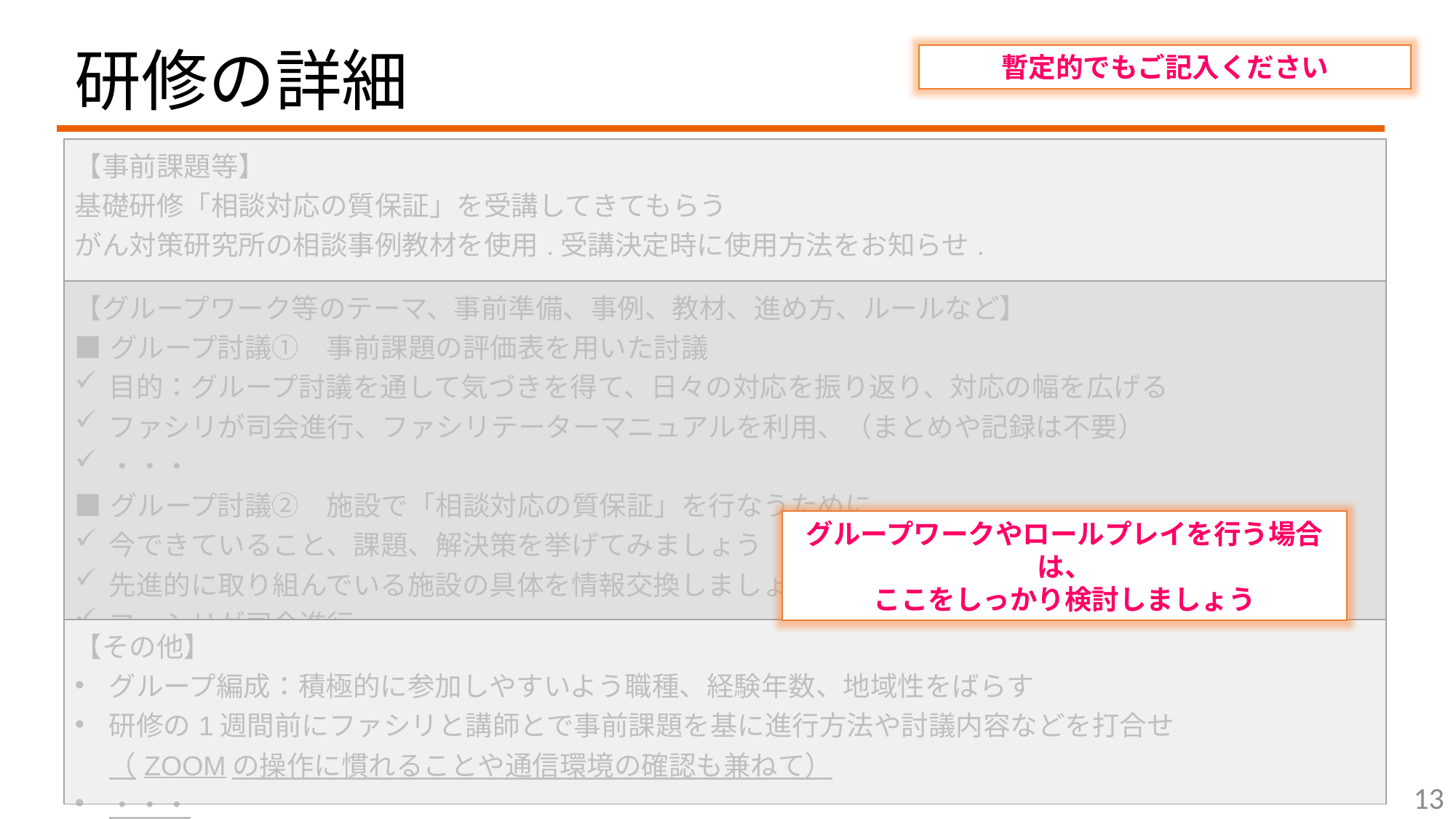

# 研修の詳細
暫定的でもご記入ください
| 【事前課題等】 基礎研修「相談対応の質保証」を受講してきてもらう がん対策研究所の相談事例教材を使用.受講決定時に使用方法をお知らせ. ・・・ |
| --- |
| 【グループワーク等のテーマ、事前準備、事例、教材、進め方、ルールなど】 ■グループ討議①　事前課題の評価表を用いた討議 目的：グループ討議を通して気づきを得て、日々の対応を振り返り、対応の幅を広げる ファシリが司会進行、ファシリテーターマニュアルを利用、（まとめや記録は不要） ・・・ ■グループ討議②　施設で「相談対応の質保証」を行なうために 今できていること、課題、解決策を挙げてみましょう 先進的に取り組んでいる施設の具体を情報交換しましょう ファシリが司会進行 ・・・ |
| 【その他】 グループ編成：積極的に参加しやすいよう職種、経験年数、地域性をばらす 研修の1週間前にファシリと講師とで事前課題を基に進行方法や討議内容などを打合せ （ZOOMの操作に慣れることや通信環境の確認も兼ねて） ・・・ |

グループワークやロールプレイを行う場合は、
ここをしっかり検討しましょう
13